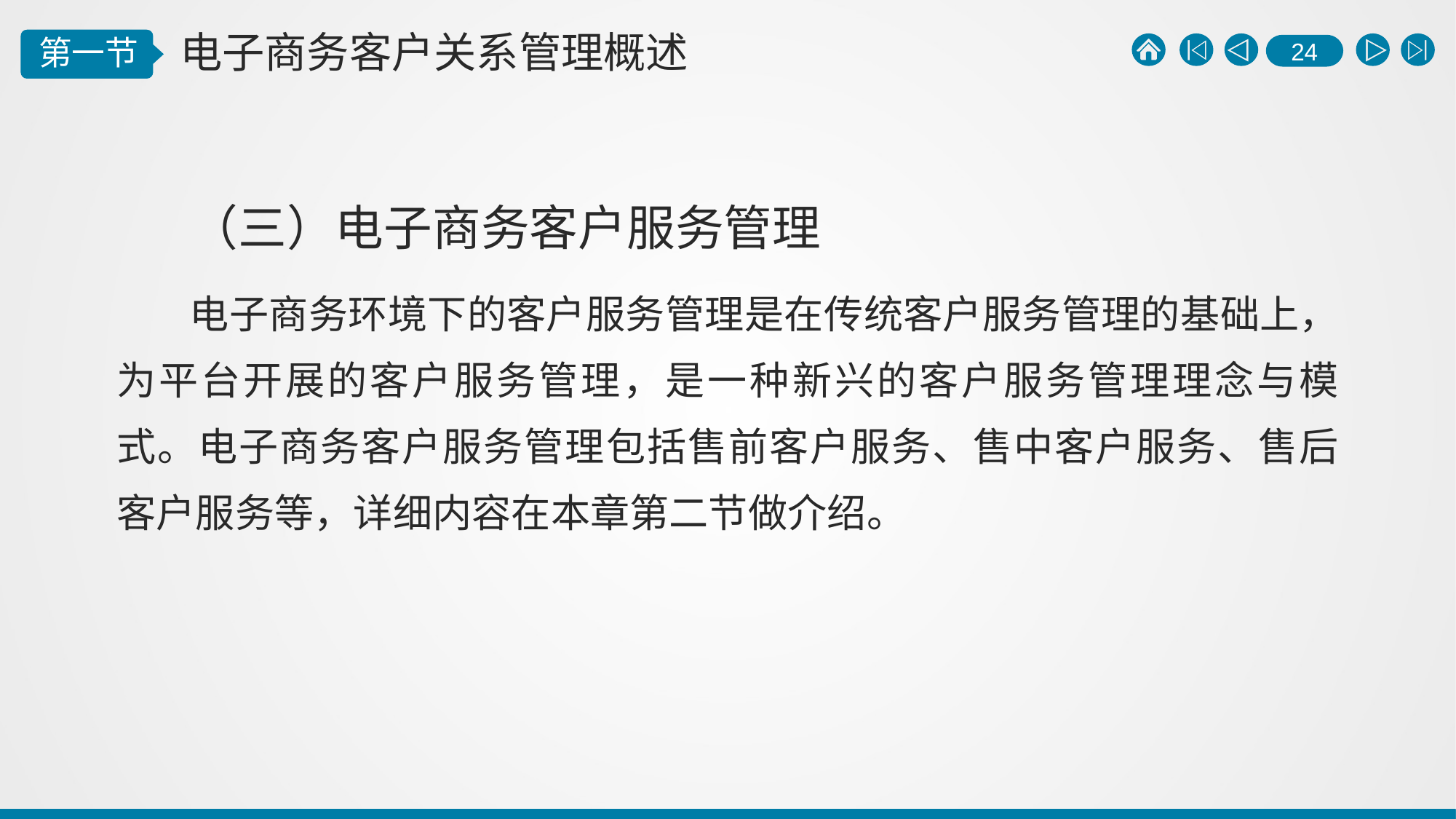

（三）电子商务客户服务管理
电子商务环境下的客户服务管理是在传统客户服务管理的基础上，为平台开展的客户服务管理，是一种新兴的客户服务管理理念与模式。电子商务客户服务管理包括售前客户服务、售中客户服务、售后客户服务等，详细内容在本章第二节做介绍。